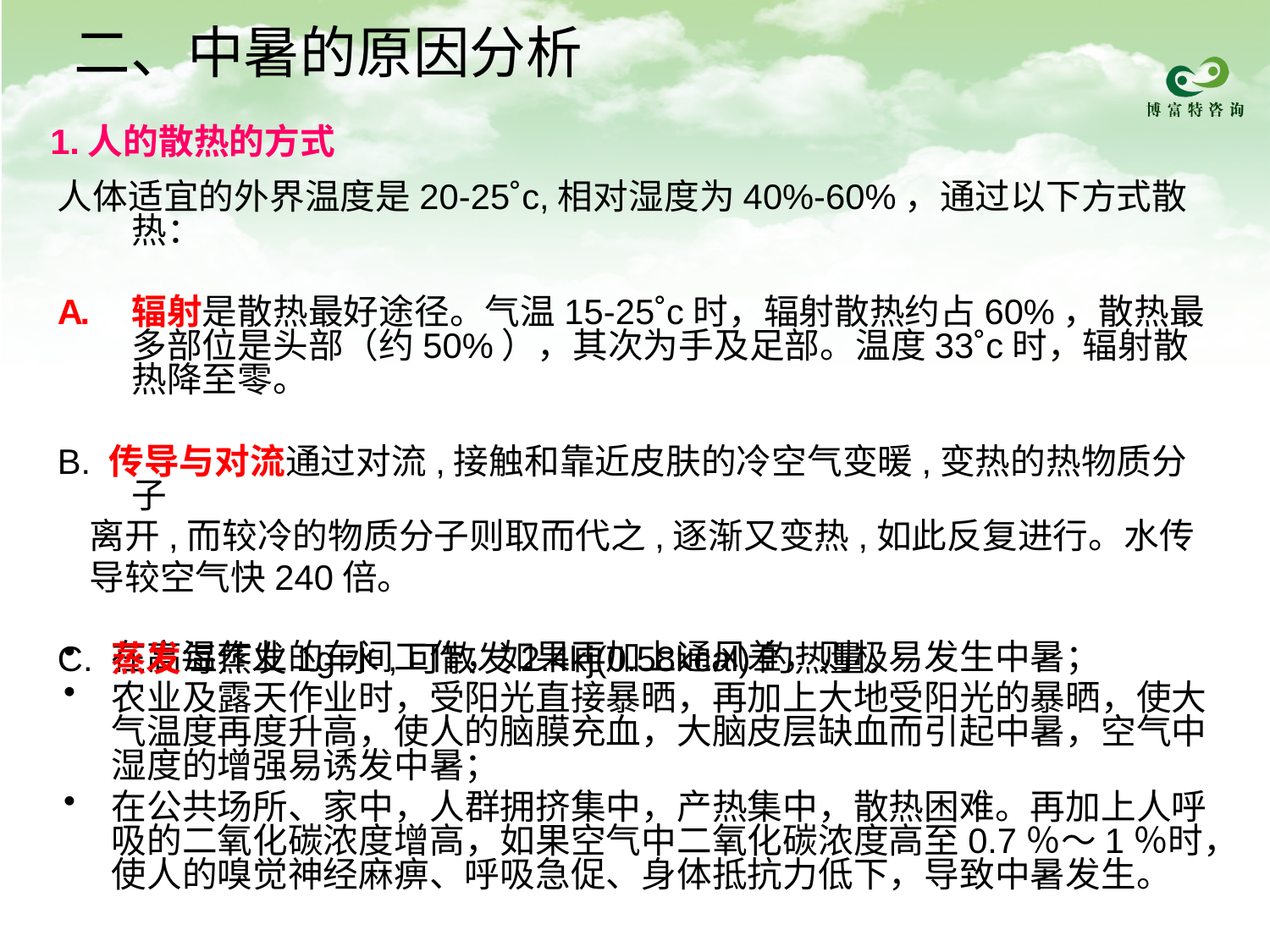

# 二、中暑的原因分析
1.人的散热的方式
人体适宜的外界温度是20-25˚c,相对湿度为40%-60%，通过以下方式散热：

辐射是散热最好途径。气温15-25˚c时，辐射散热约占60%，散热最多部位是头部（约50%），其次为手及足部。温度33˚c时，辐射散热降至零。

B. 传导与对流通过对流,接触和靠近皮肤的冷空气变暖,变热的热物质分子
   离开,而较冷的物质分子则取而代之,逐渐又变热,如此反复进行。水传
   导较空气快240倍。

C. 蒸发每蒸发1g水,可散发2.4kj(0.58kcal)的热量。
在高温作业的车间工作，如果再加上通风差，则极易发生中暑；
农业及露天作业时，受阳光直接暴晒，再加上大地受阳光的暴晒，使大气温度再度升高，使人的脑膜充血，大脑皮层缺血而引起中暑，空气中湿度的增强易诱发中暑；
在公共场所、家中，人群拥挤集中，产热集中，散热困难。再加上人呼吸的二氧化碳浓度增高，如果空气中二氧化碳浓度高至0.7％～1％时，使人的嗅觉神经麻痹、呼吸急促、身体抵抗力低下，导致中暑发生。